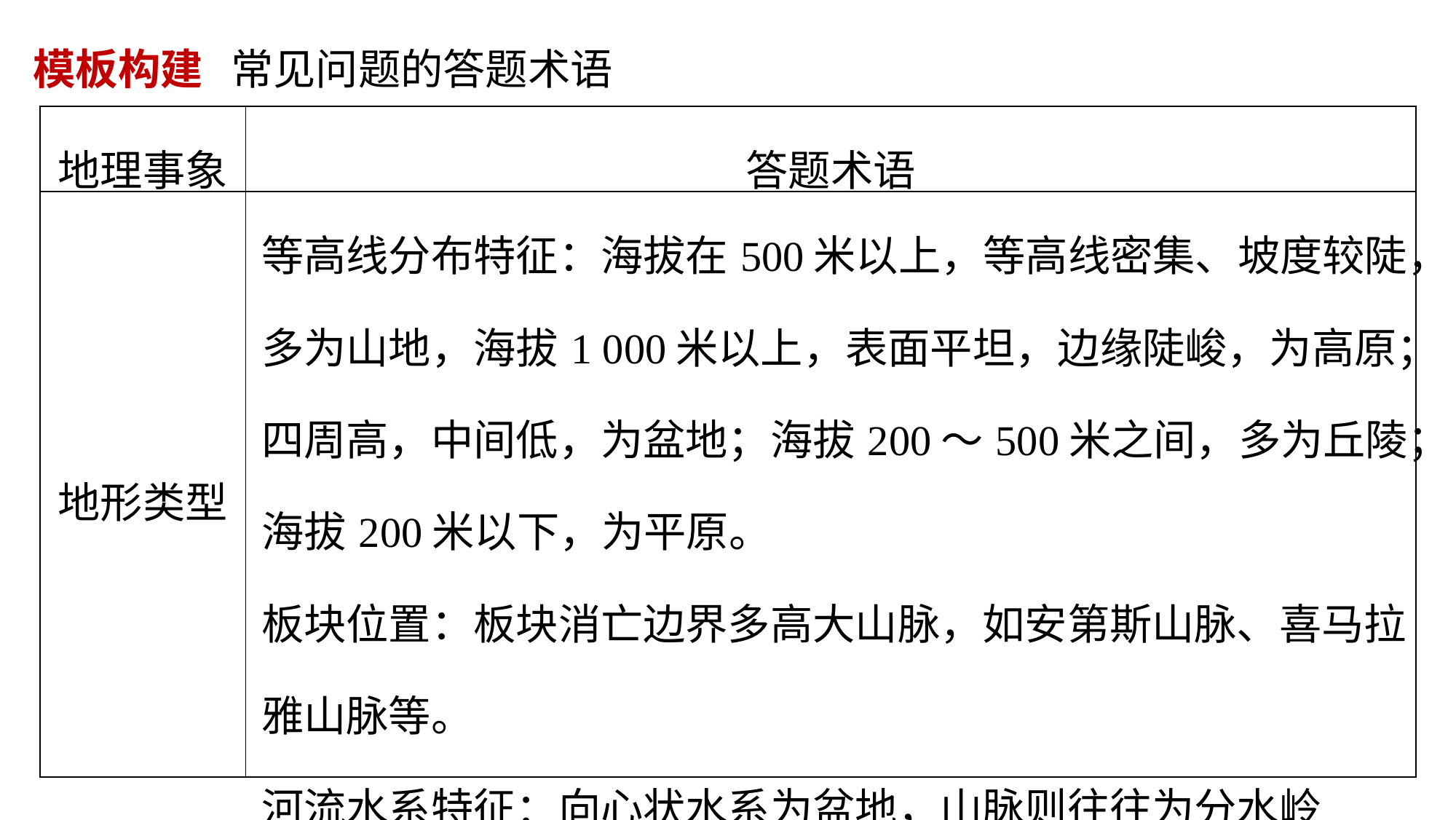

模板构建   常见问题的答题术语
| 地理事象 | 答题术语 |
| --- | --- |
| 地形类型 | 等高线分布特征：海拔在500米以上，等高线密集、坡度较陡，多为山地，海拔1 000米以上，表面平坦，边缘陡峻，为高原；四周高，中间低，为盆地；海拔200～500米之间，多为丘陵；海拔200米以下，为平原。 板块位置：板块消亡边界多高大山脉，如安第斯山脉、喜马拉雅山脉等。 河流水系特征：向心状水系为盆地，山脉则往往为分水岭 |